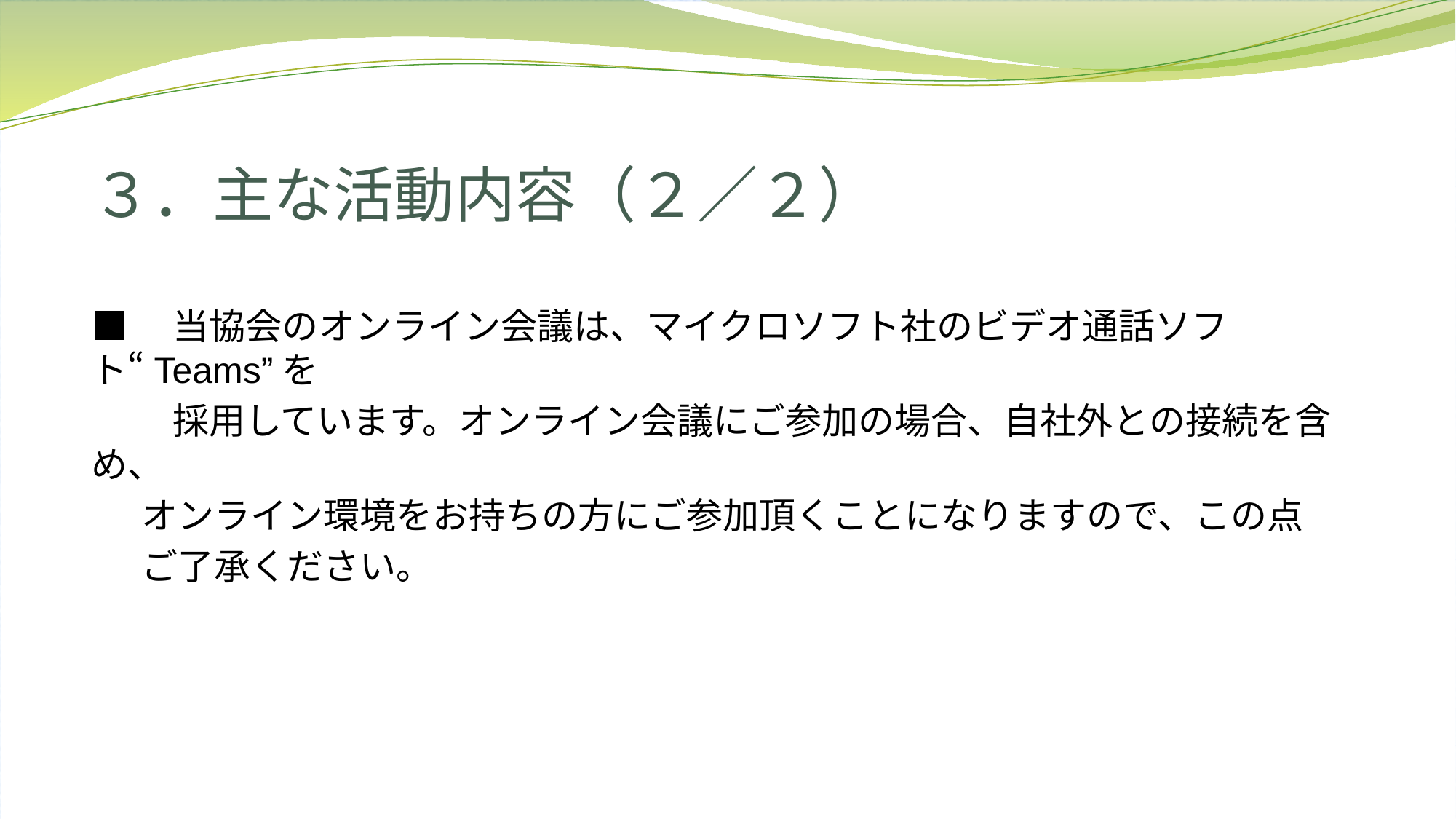

# ３．主な活動内容（２／２）
■　当協会のオンライン会議は、マイクロソフト社のビデオ通話ソフト“Teams”を
　　 採用しています。オンライン会議にご参加の場合、自社外との接続を含め、
     オンライン環境をお持ちの方にご参加頂くことになりますので、この点
     ご了承ください。